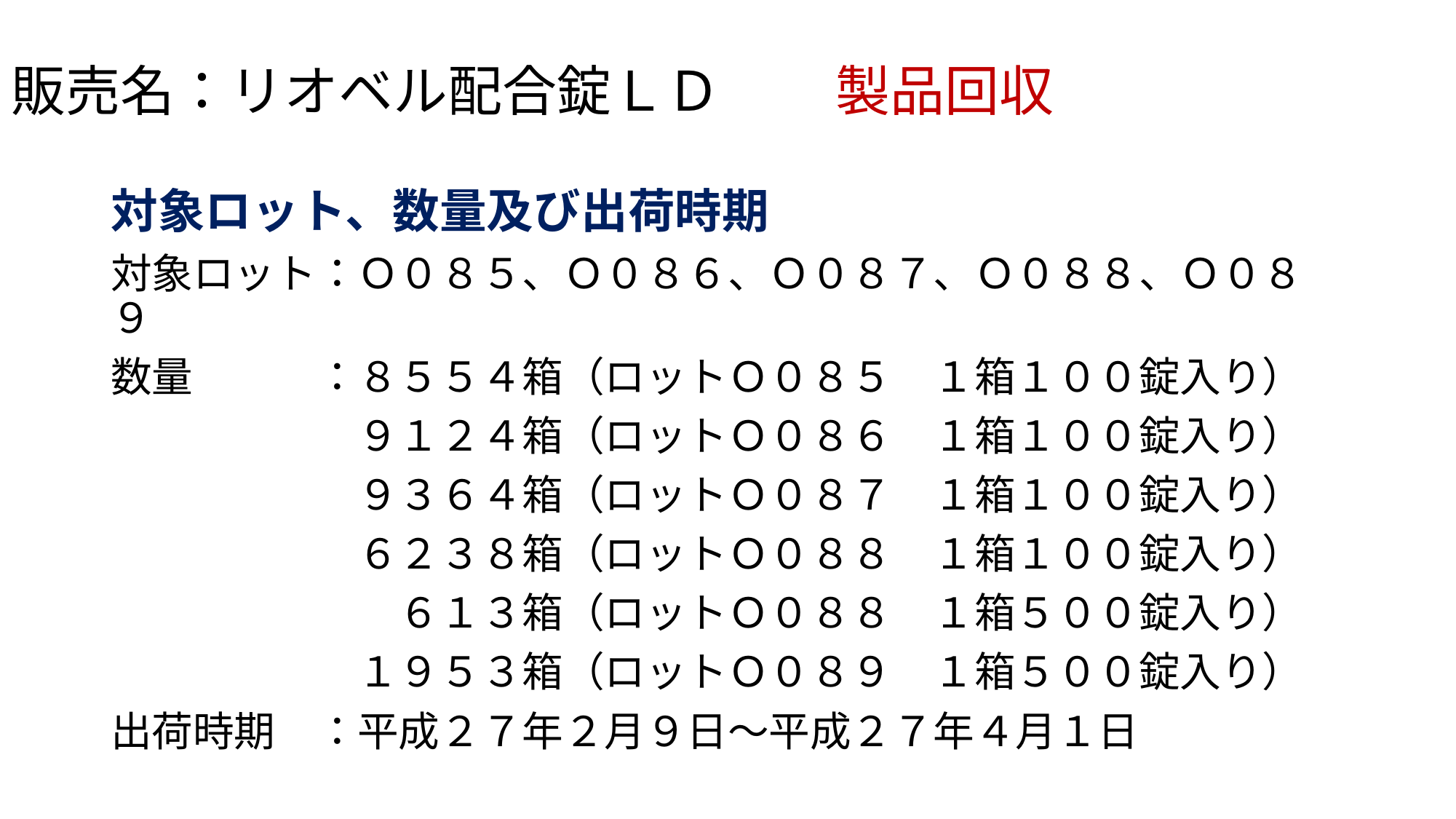

# 販売名：リオベル配合錠ＬＤ　     製品回収
対象ロット、数量及び出荷時期
対象ロット：Ｏ０８５、Ｏ０８６、Ｏ０８７、Ｏ０８８、Ｏ０８９
数量　　　：８５５４箱（ロットＯ０８５　１箱１００錠入り）
　　　　　　９１２４箱（ロットＯ０８６　１箱１００錠入り）
　　　　　　９３６４箱（ロットＯ０８７　１箱１００錠入り）
　　　　　　６２３８箱（ロットＯ０８８　１箱１００錠入り）
　　　　　　　６１３箱（ロットＯ０８８　１箱５００錠入り）
　　　　　　１９５３箱（ロットＯ０８９　１箱５００錠入り）
出荷時期　：平成２７年２月９日～平成２７年４月１日